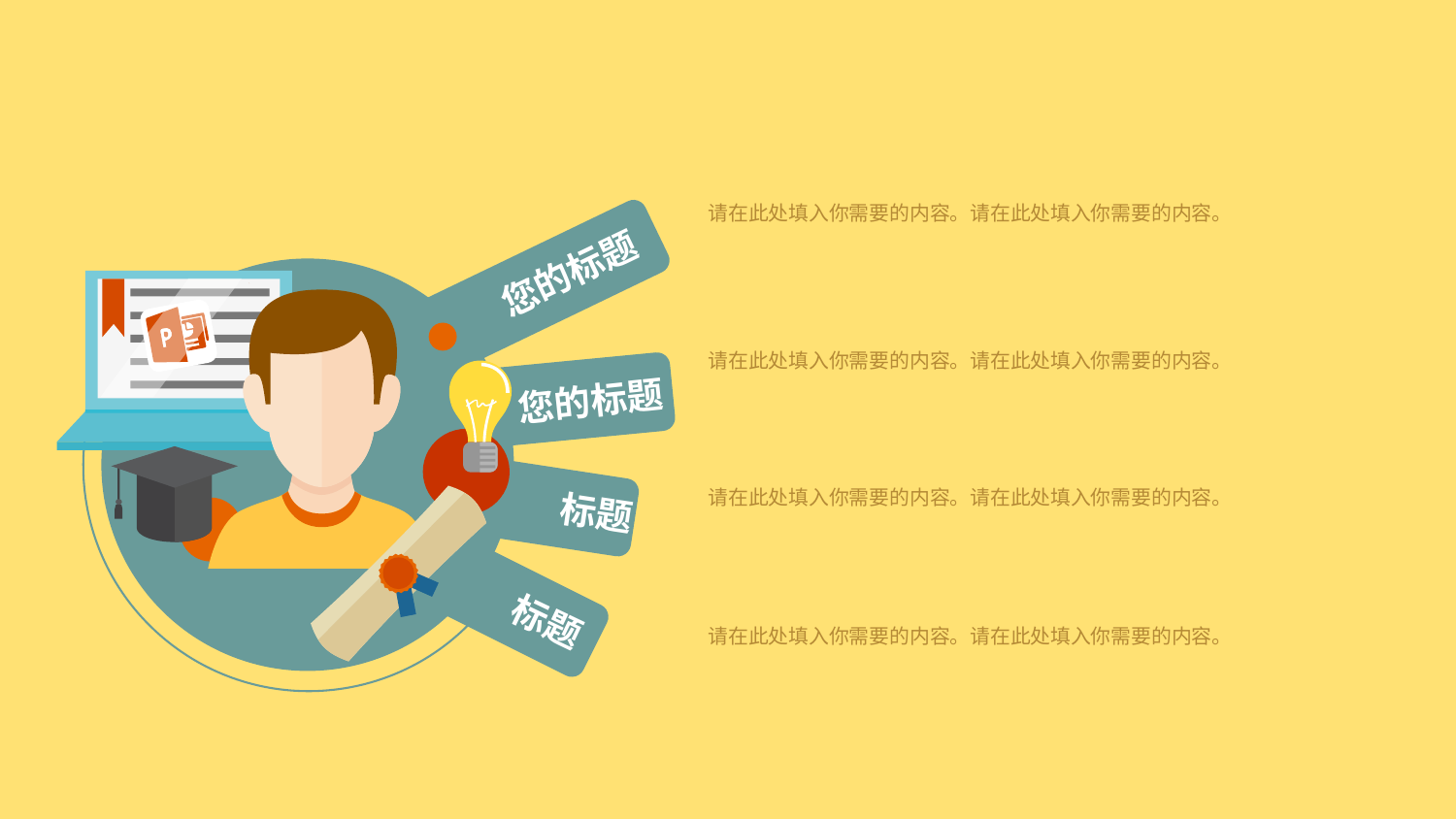

请在此处填入你需要的内容。请在此处填入你需要的内容。

您的标题

请在此处填入你需要的内容。请在此处填入你需要的内容。

您的标题

请在此处填入你需要的内容。请在此处填入你需要的内容。
标题

标题
请在此处填入你需要的内容。请在此处填入你需要的内容。